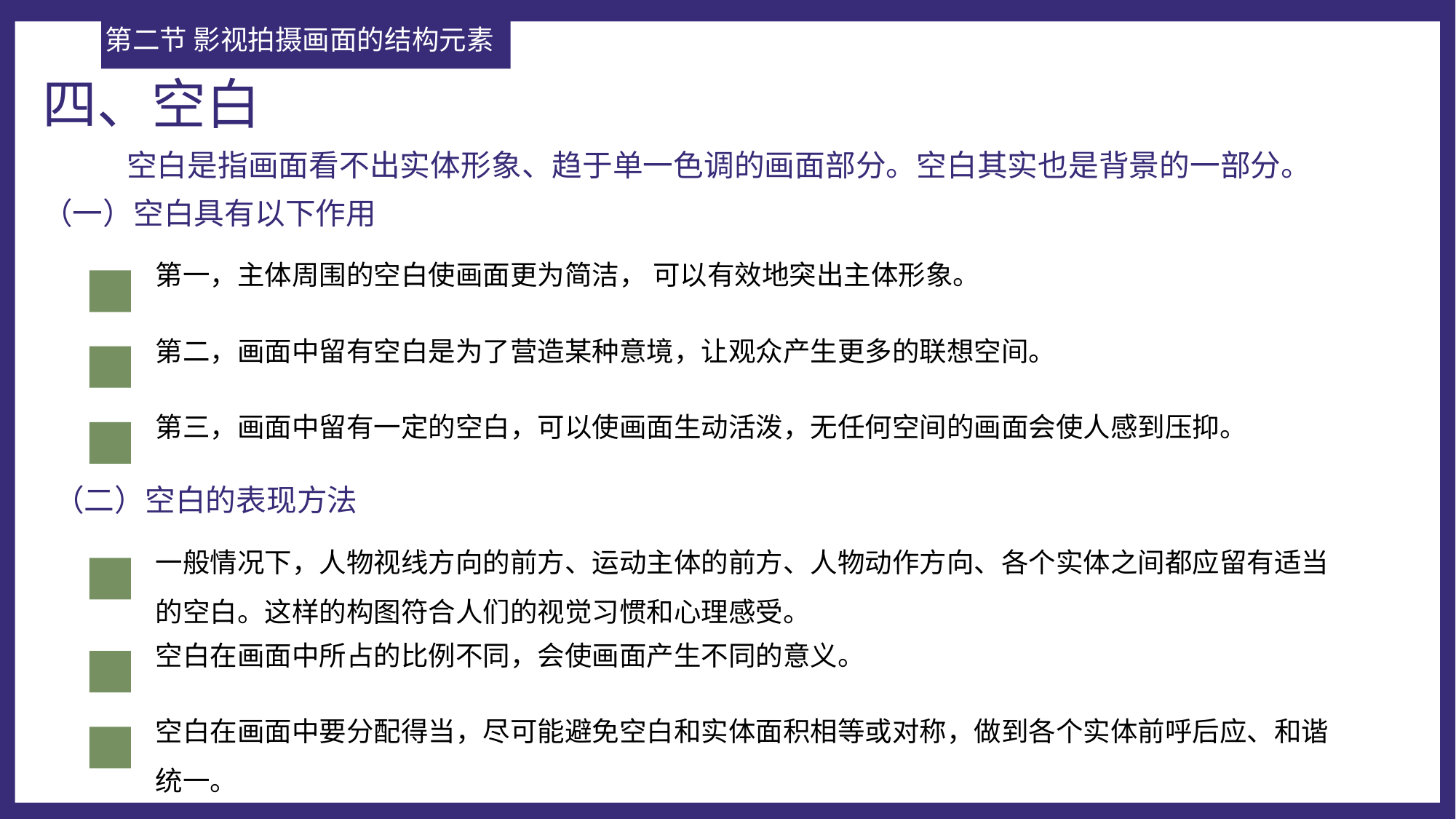

第二节 影视拍摄画面的结构元素
四、空白
空白是指画面看不出实体形象、趋于单一色调的画面部分。空白其实也是背景的一部分。
（一）空白具有以下作用
第一，主体周围的空白使画面更为简洁， 可以有效地突出主体形象。

第二，画面中留有空白是为了营造某种意境，让观众产生更多的联想空间。

第三，画面中留有一定的空白，可以使画面生动活泼，无任何空间的画面会使人感到压抑。

（二）空白的表现方法
一般情况下，人物视线方向的前方、运动主体的前方、人物动作方向、各个实体之间都应留有适当的空白。这样的构图符合人们的视觉习惯和心理感受。

空白在画面中所占的比例不同，会使画面产生不同的意义。

空白在画面中要分配得当，尽可能避免空白和实体面积相等或对称，做到各个实体前呼后应、和谐统一。